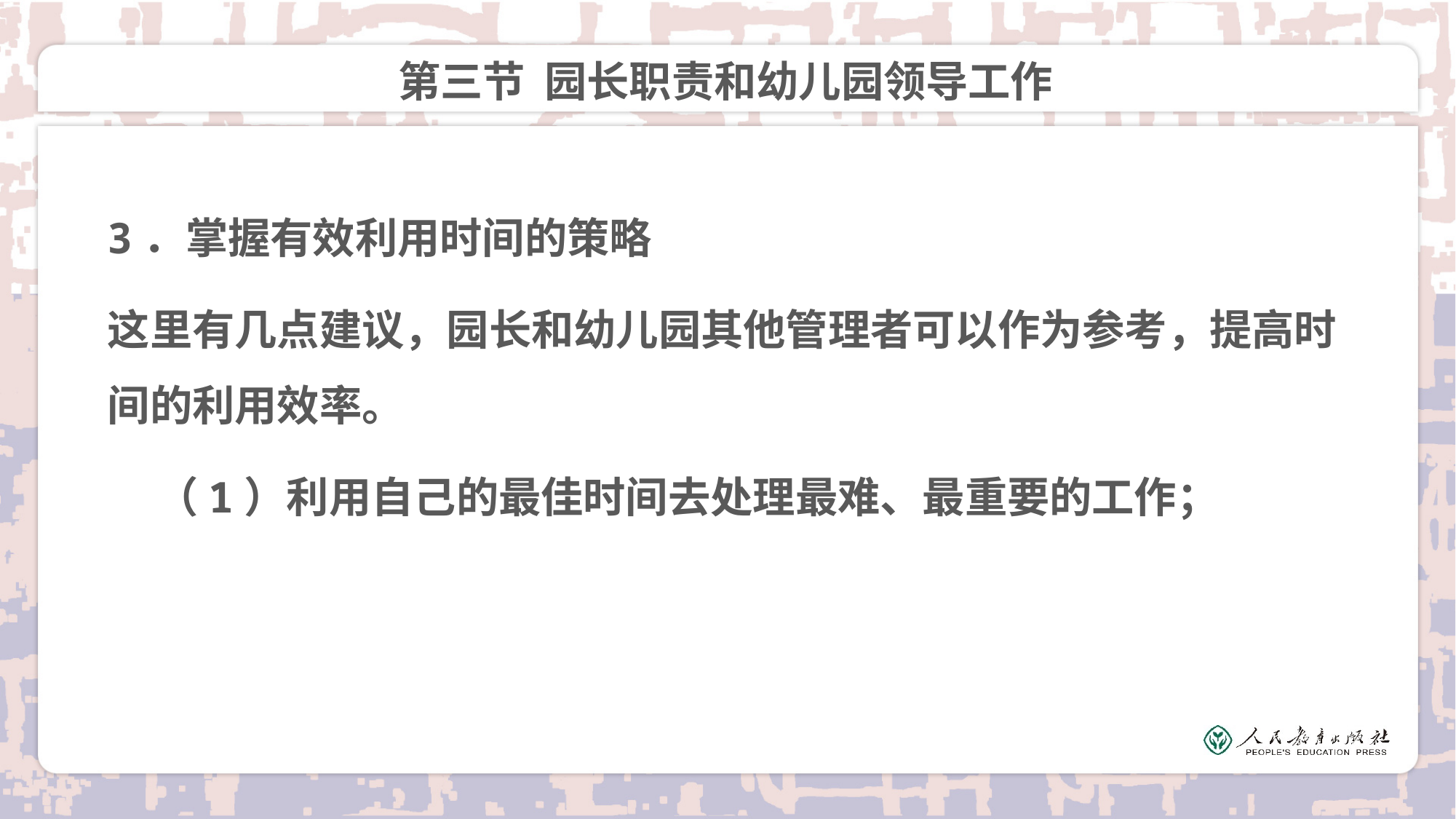

# 第三节  园长职责和幼儿园领导工作
3．掌握有效利用时间的策略
这里有几点建议，园长和幼儿园其他管理者可以作为参考，提高时间的利用效率。
    （1）利用自己的最佳时间去处理最难、最重要的工作；